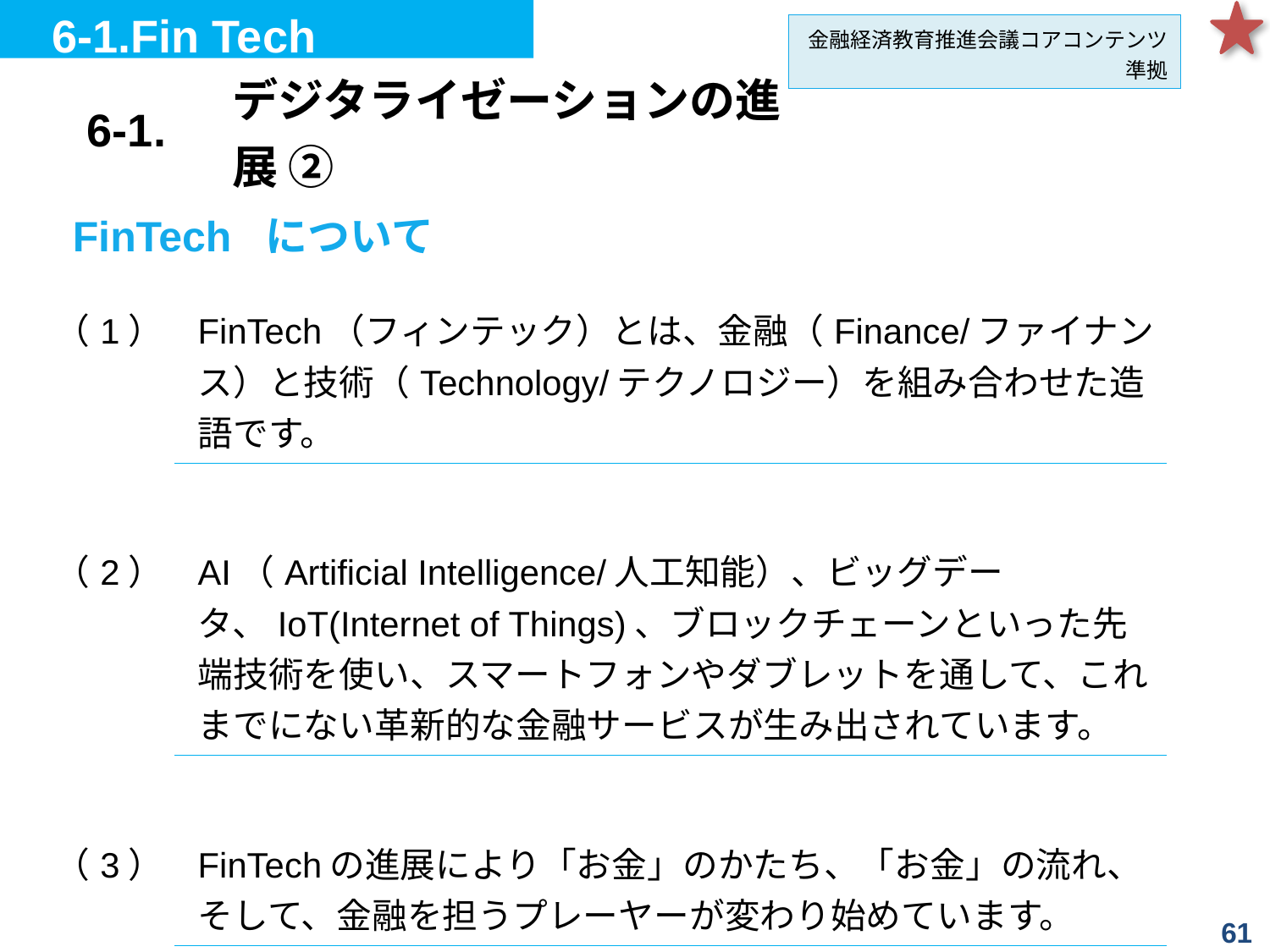

6-1.Fin Tech

金融経済教育推進会議コアコンテンツ準拠
| 6-1. | デジタライゼーションの進展 ② |
| --- | --- |
FinTech  について
| （1） | FinTech（フィンテック）とは、金融（Finance/ファイナンス）と技術（Technology/テクノロジー）を組み合わせた造語です。 |
| --- | --- |
|  |  |
| （2） | AI（Artificial Intelligence/人工知能）、ビッグデータ、IoT(Internet of Things)、ブロックチェーンといった先端技術を使い、スマートフォンやダブレットを通して、これまでにない革新的な金融サービスが生み出されています。 |
|  |  |
| （3） | FinTechの進展により「お金」のかたち、「お金」の流れ、そして、金融を担うプレーヤーが変わり始めています。 |